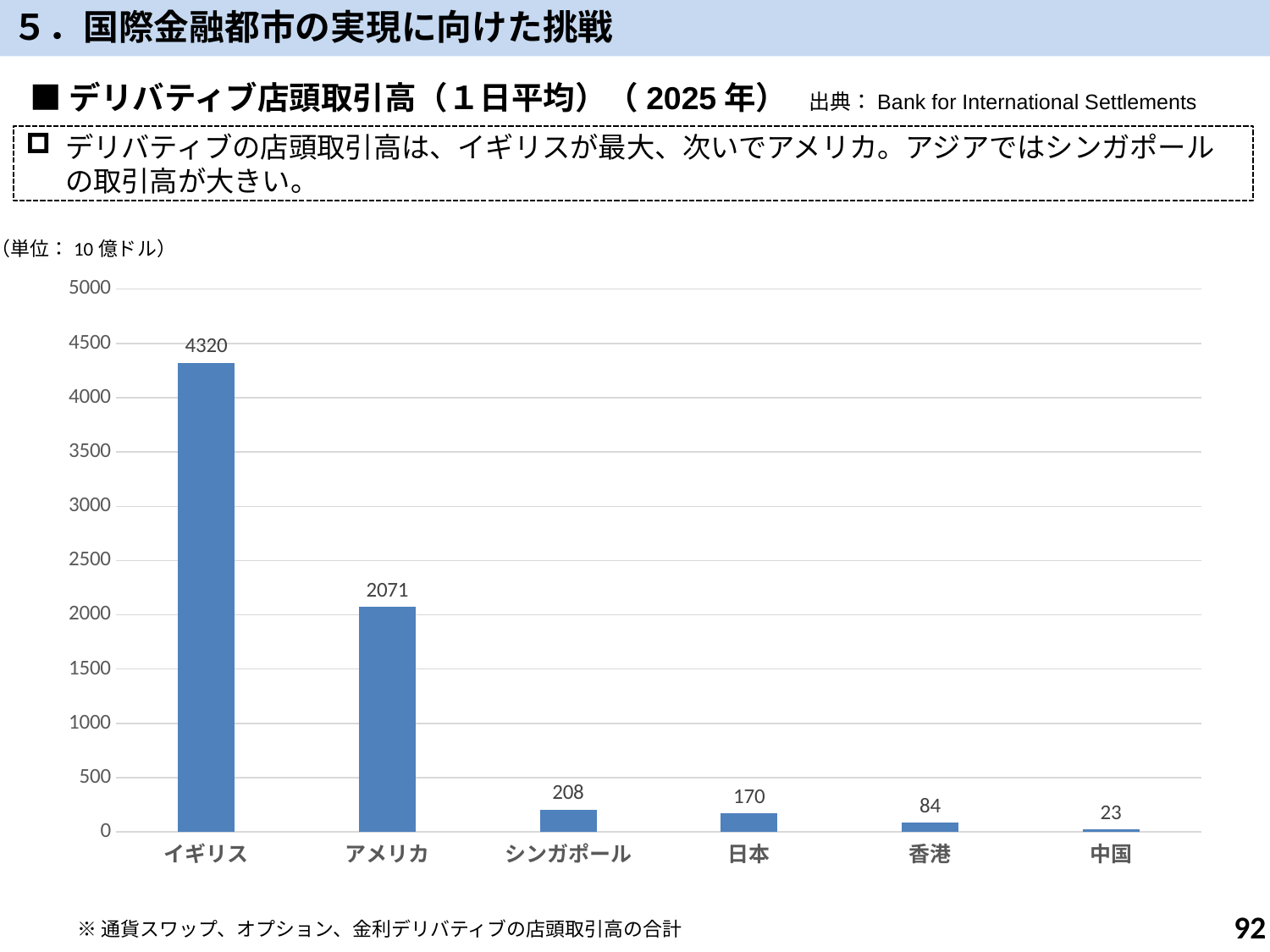

５．国際金融都市の実現に向けた挑戦
■デリバティブ店頭取引高（１日平均）（2025年）　出典：Bank for International Settlements
デリバティブの店頭取引高は、イギリスが最大、次いでアメリカ。アジアではシンガポールの取引高が大きい。
（単位：10億ドル）

### Chart

| Category | 系列 1 |
|---|---|
| イギリス | 4320.0 |
| アメリカ | 2071.0 |
| シンガポール | 208.0 |
| 日本 | 170.0 |
| 香港 | 84.0 |
| 中国 | 23.0 |
92
※通貨スワップ、オプション、金利デリバティブの店頭取引高の合計